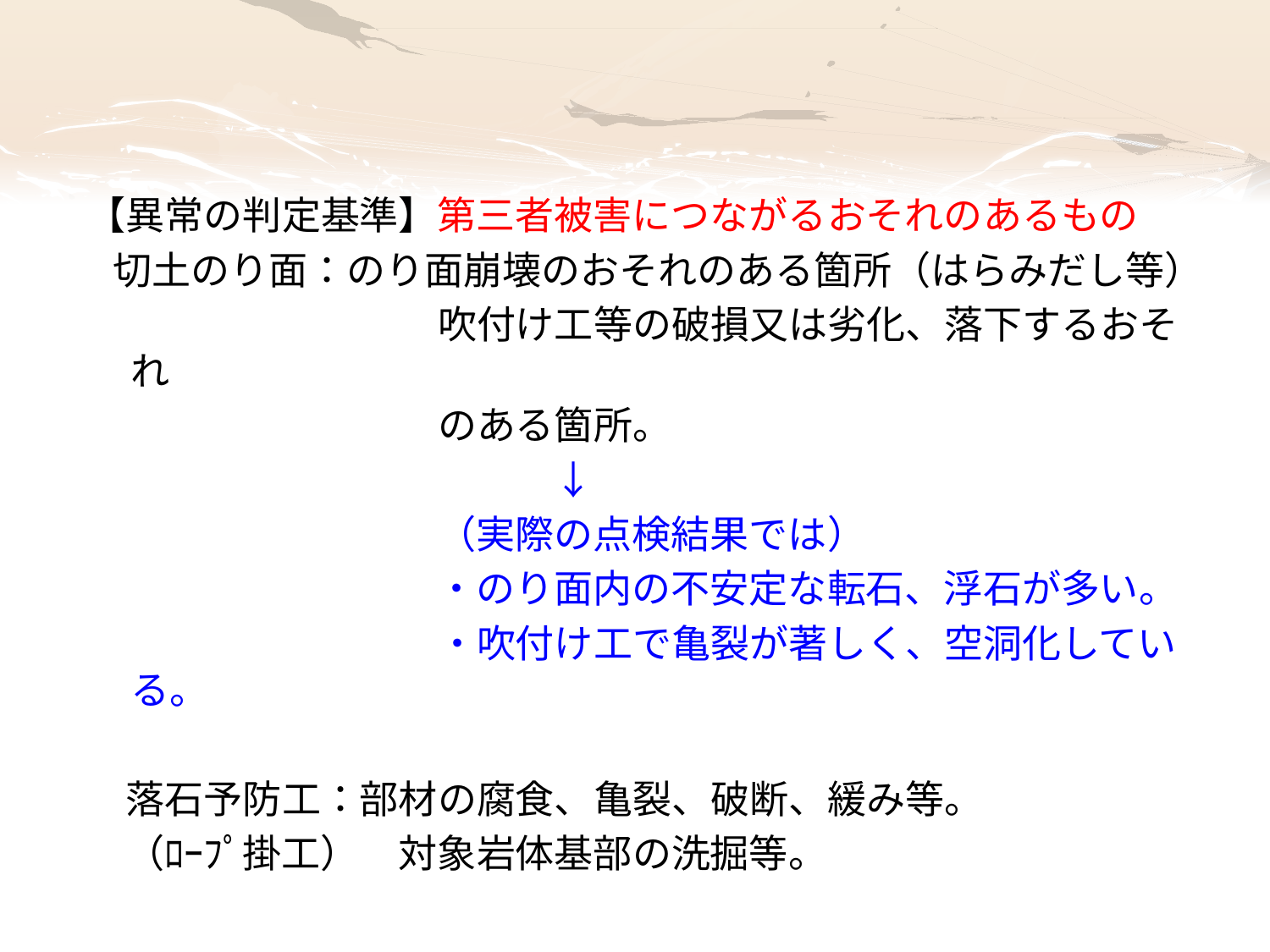

【異常の判定基準】第三者被害につながるおそれのあるもの
  切土のり面：のり面崩壊のおそれのある箇所（はらみだし等）
　　　　　　　　　吹付け工等の破損又は劣化、落下するおそれ
　　　　　　　　　のある箇所。
　　　　　　　　　　　　↓
　　　　　　　　　（実際の点検結果では）
　　　　　　　　　・のり面内の不安定な転石、浮石が多い。
　　　　　　　　　・吹付け工で亀裂が著しく、空洞化している。

　落石予防工：部材の腐食、亀裂、破断、緩み等。
　（ﾛｰﾌﾟ掛工）　対象岩体基部の洗掘等。